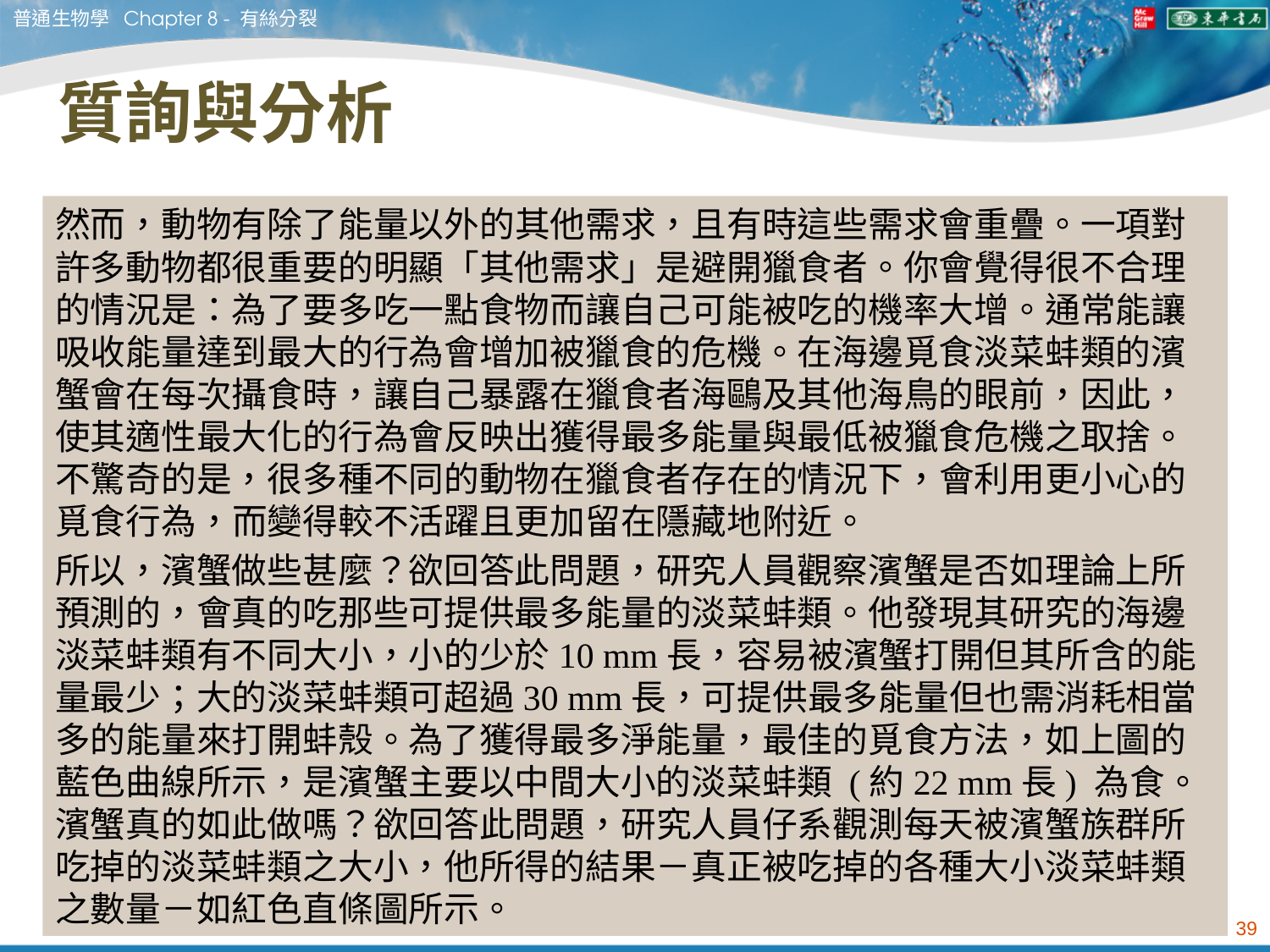

普通生物學  Chapter 8 - 有絲分裂
# 質詢與分析
然而，動物有除了能量以外的其他需求，且有時這些需求會重疊。一項對許多動物都很重要的明顯「其他需求」是避開獵食者。你會覺得很不合理的情況是：為了要多吃一點食物而讓自己可能被吃的機率大增。通常能讓吸收能量達到最大的行為會增加被獵食的危機。在海邊覓食淡菜蚌類的濱蟹會在每次攝食時，讓自己暴露在獵食者海鷗及其他海鳥的眼前，因此，使其適性最大化的行為會反映出獲得最多能量與最低被獵食危機之取捨。不驚奇的是，很多種不同的動物在獵食者存在的情況下，會利用更小心的覓食行為，而變得較不活躍且更加留在隱藏地附近。
所以，濱蟹做些甚麼？欲回答此問題，研究人員觀察濱蟹是否如理論上所預測的，會真的吃那些可提供最多能量的淡菜蚌類。他發現其研究的海邊淡菜蚌類有不同大小，小的少於10 mm長，容易被濱蟹打開但其所含的能量最少；大的淡菜蚌類可超過30 mm長，可提供最多能量但也需消耗相當多的能量來打開蚌殼。為了獲得最多淨能量，最佳的覓食方法，如上圖的藍色曲線所示，是濱蟹主要以中間大小的淡菜蚌類 (約22 mm長) 為食。濱蟹真的如此做嗎？欲回答此問題，研究人員仔系觀測每天被濱蟹族群所吃掉的淡菜蚌類之大小，他所得的結果－真正被吃掉的各種大小淡菜蚌類之數量－如紅色直條圖所示。
39